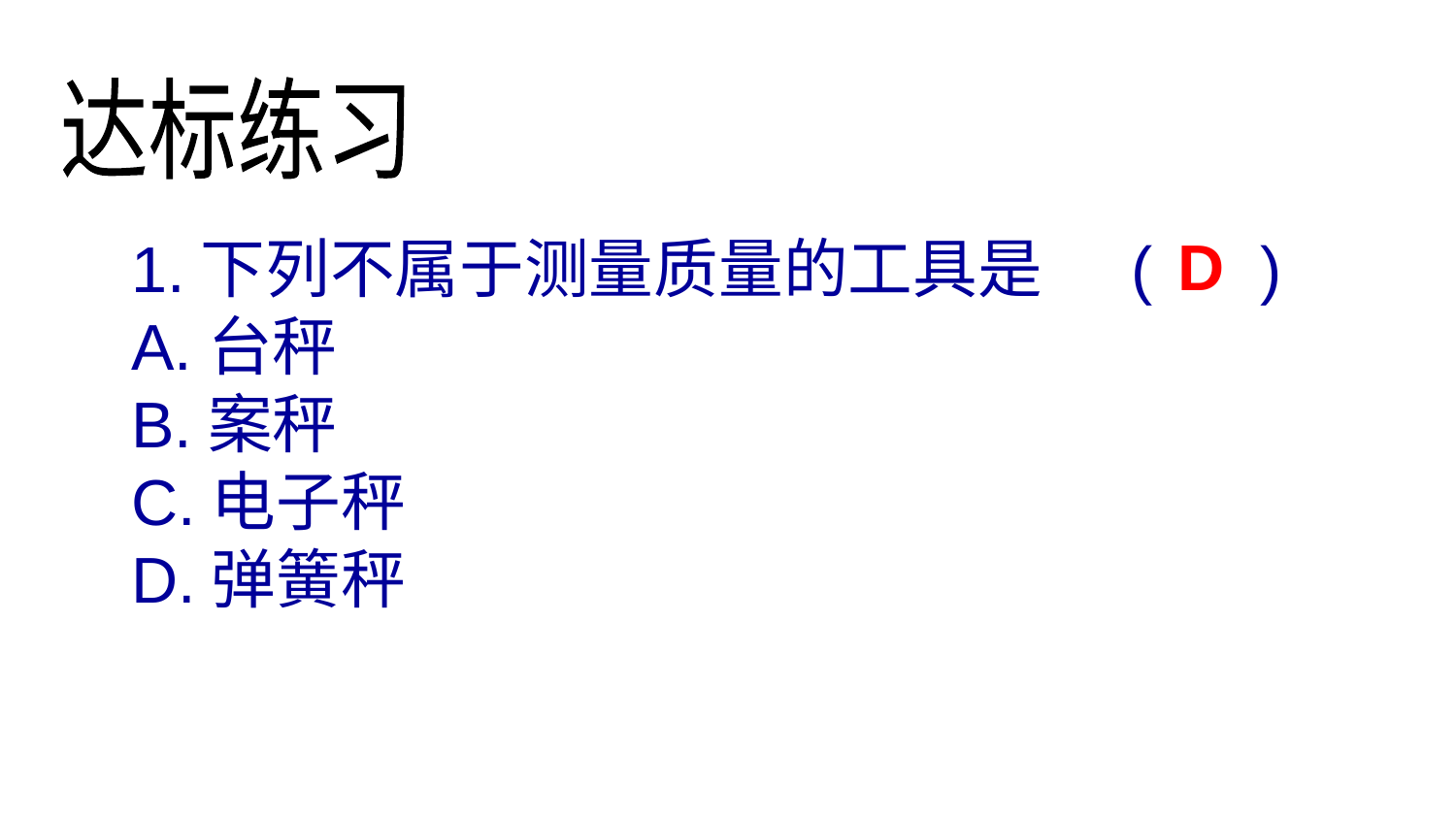

达标练习
1.下列不属于测量质量的工具是     (      )
A.台秤
B.案秤
C.电子秤
D.弹簧秤
D